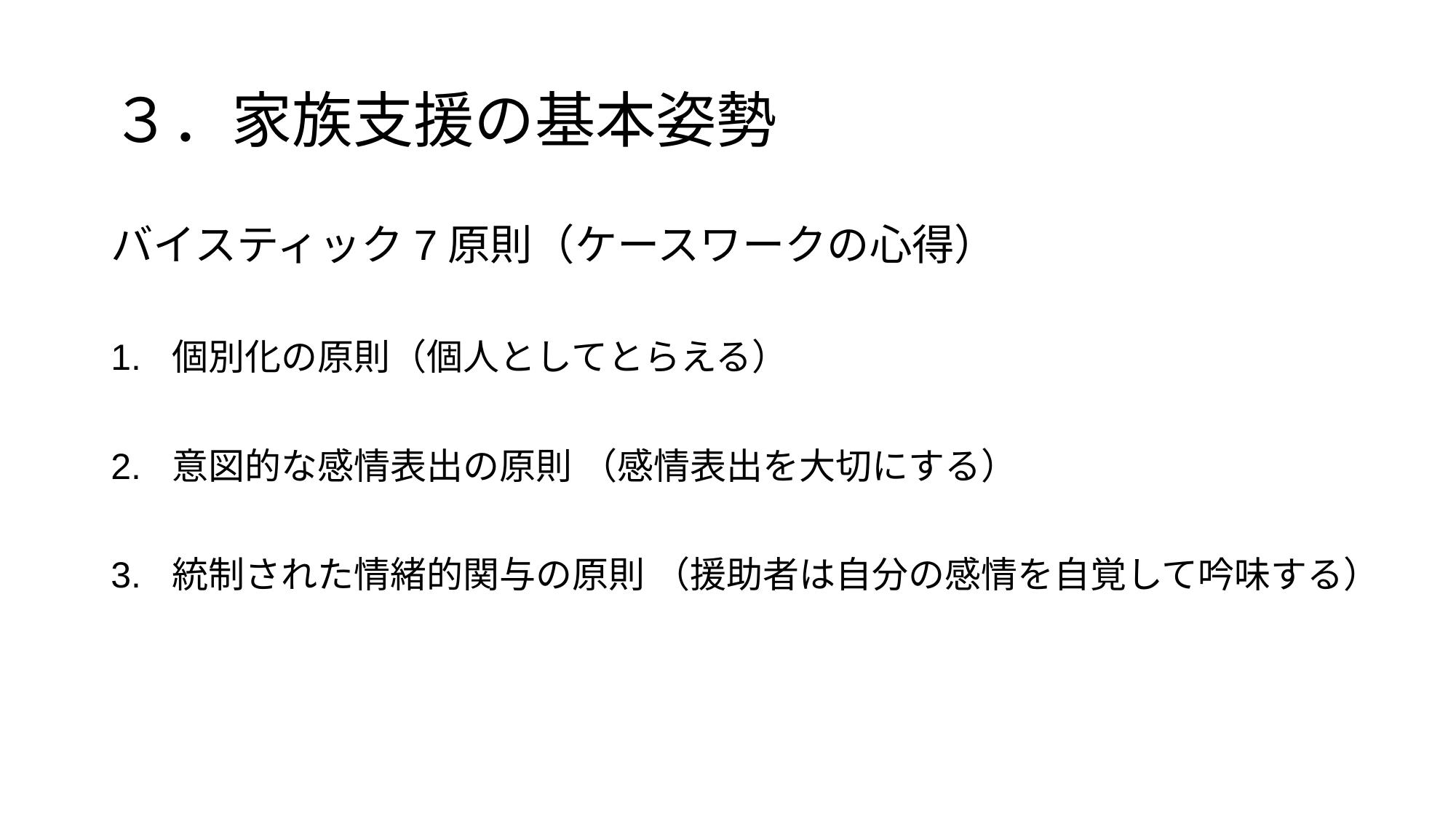

# ３．家族支援の基本姿勢
バイスティック7原則（ケースワークの心得）

個別化の原則（個人としてとらえる）

意図的な感情表出の原則 （感情表出を大切にする）

統制された情緒的関与の原則 （援助者は自分の感情を自覚して吟味する）